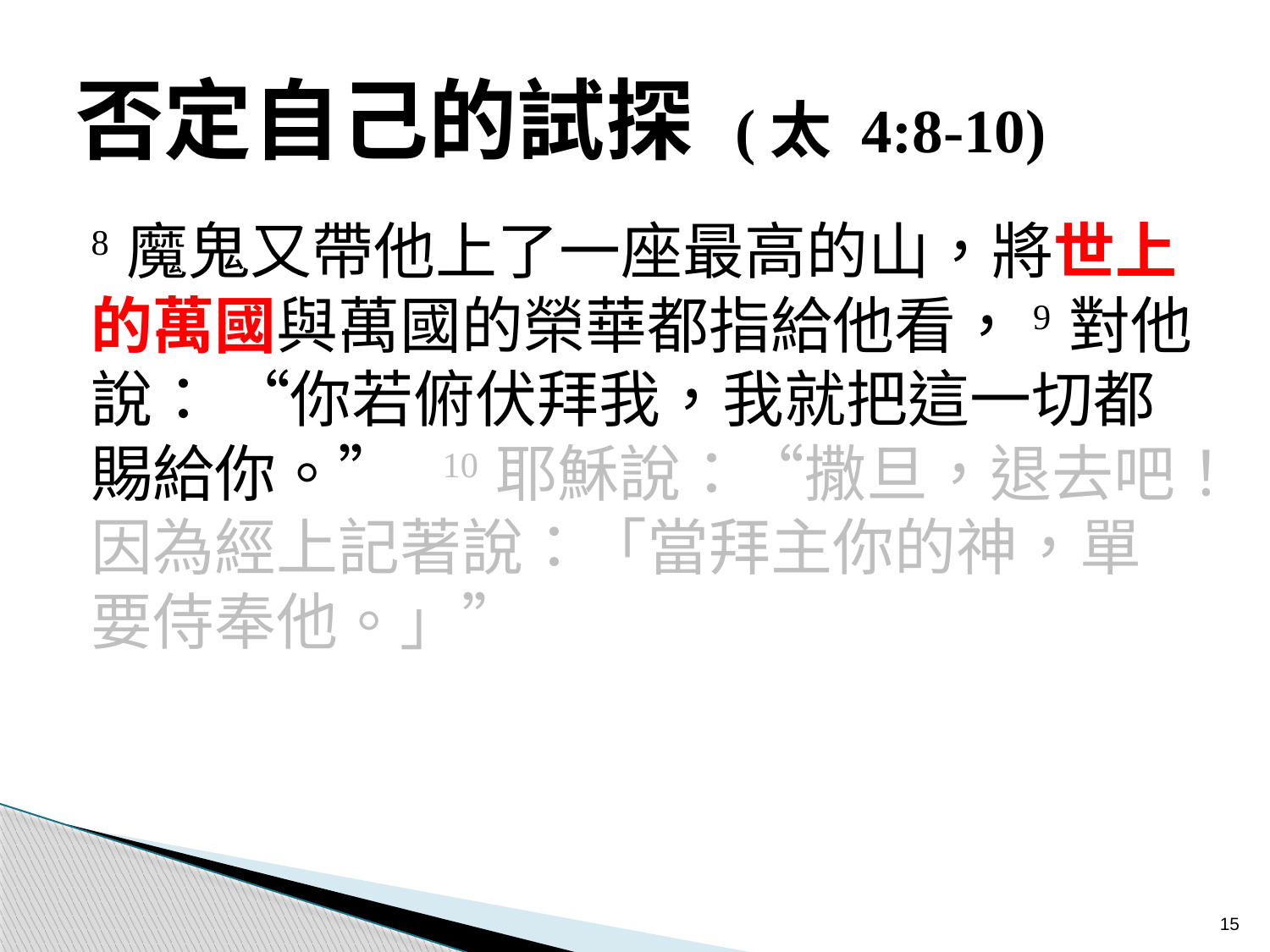

# 否定自己的試探 (太 4:8-10)
8 魔鬼又帶他上了一座最高的山，將世上的萬國與萬國的榮華都指給他看，9 對他說： “你若俯伏拜我，我就把這一切都賜給你。”  10 耶穌說：“撒旦，退去吧！因為經上記著說：「當拜主你的神，單要侍奉他。」”
15